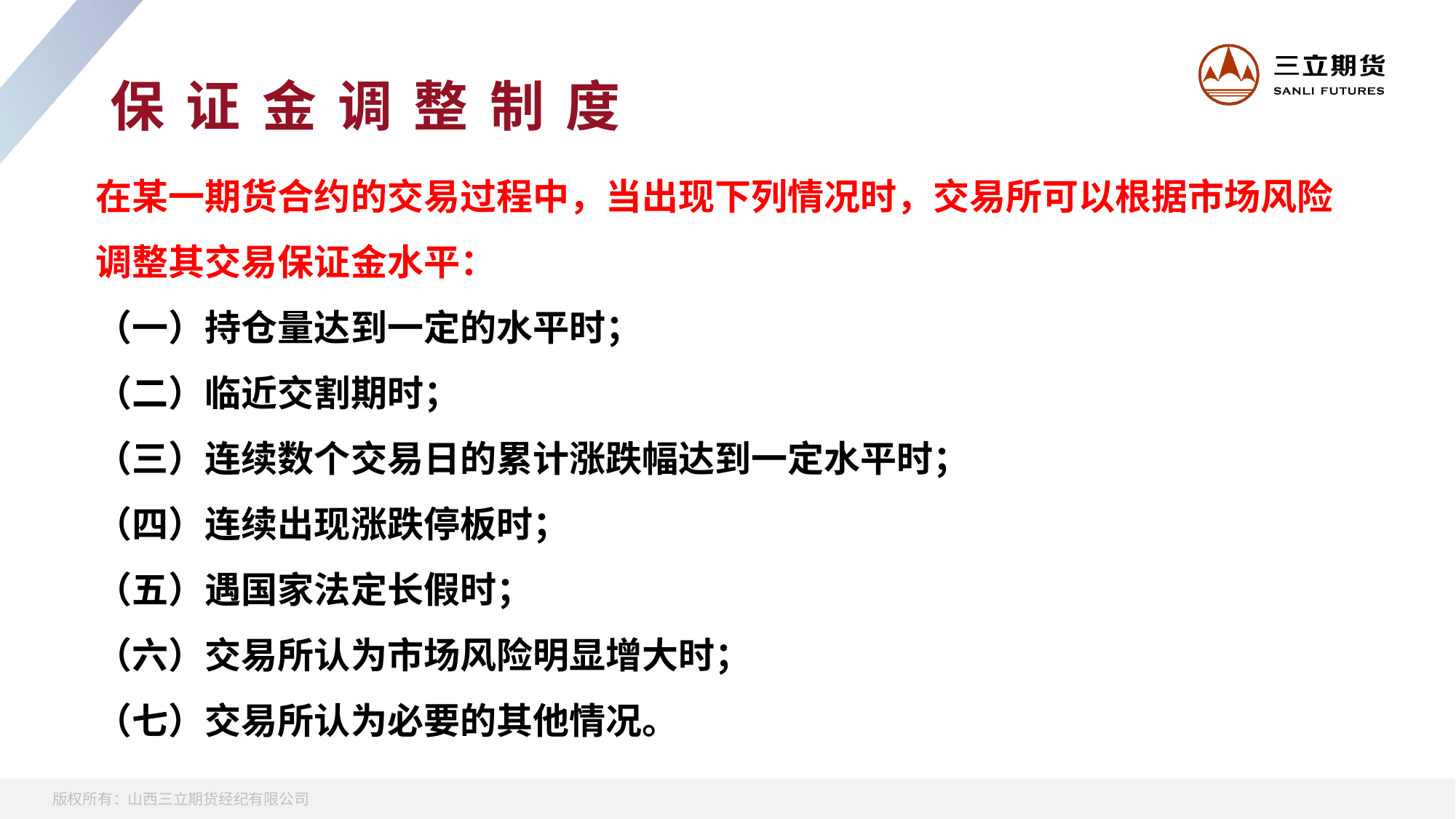

# 保 证 金 调 整 制 度
在某一期货合约的交易过程中，当出现下列情况时，交易所可以根据市场风险调整其交易保证金水平：
（一）持仓量达到一定的水平时；
（二）临近交割期时；
（三）连续数个交易日的累计涨跌幅达到一定水平时；
（四）连续出现涨跌停板时；
（五）遇国家法定长假时；
（六）交易所认为市场风险明显增大时；
（七）交易所认为必要的其他情况。